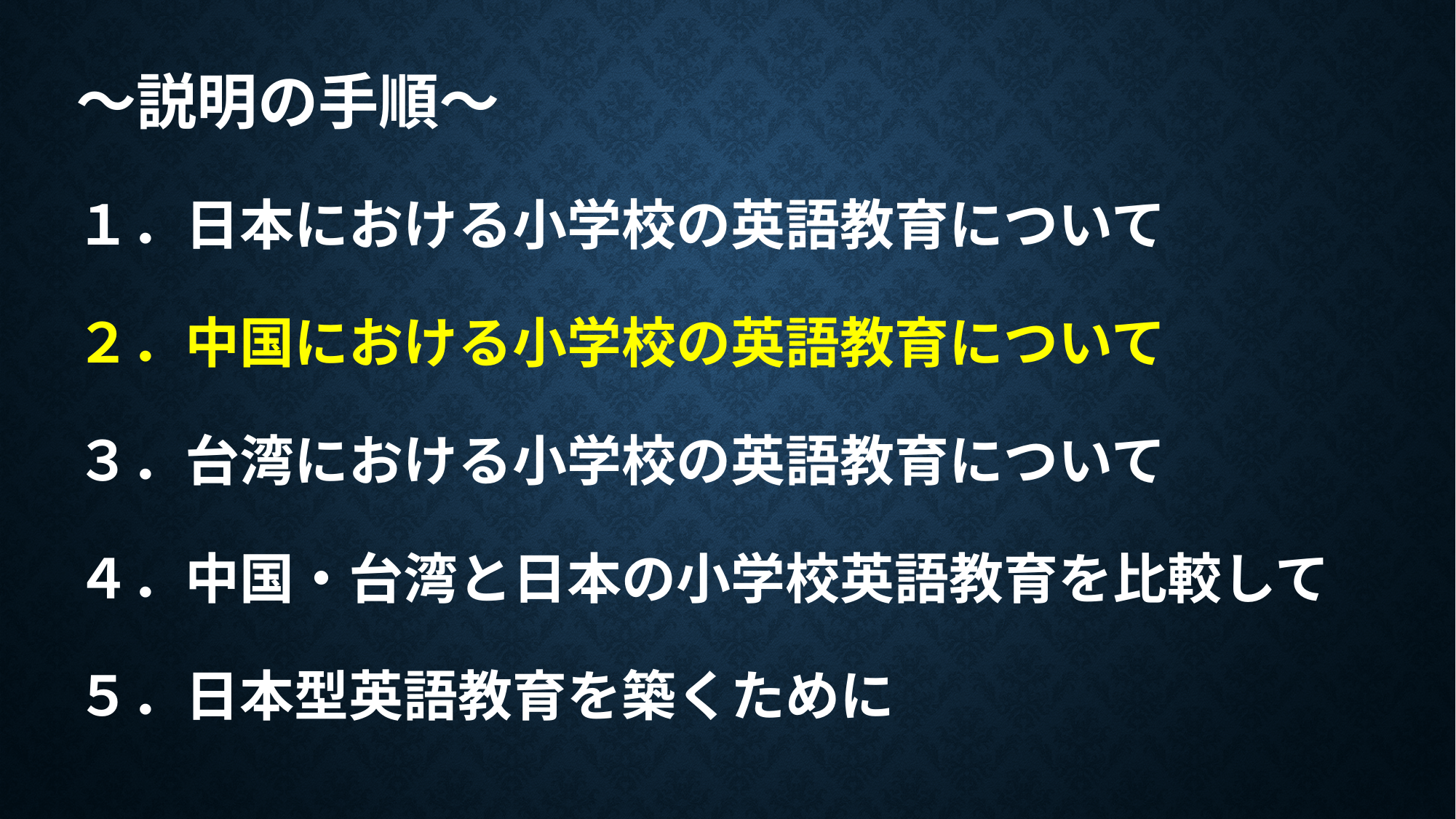

～説明の手順～
# １．日本における小学校の英語教育について ２．中国における小学校の英語教育について ３．台湾における小学校の英語教育について ４．中国・台湾と日本の小学校英語教育を比較して ５．日本型英語教育を築くために